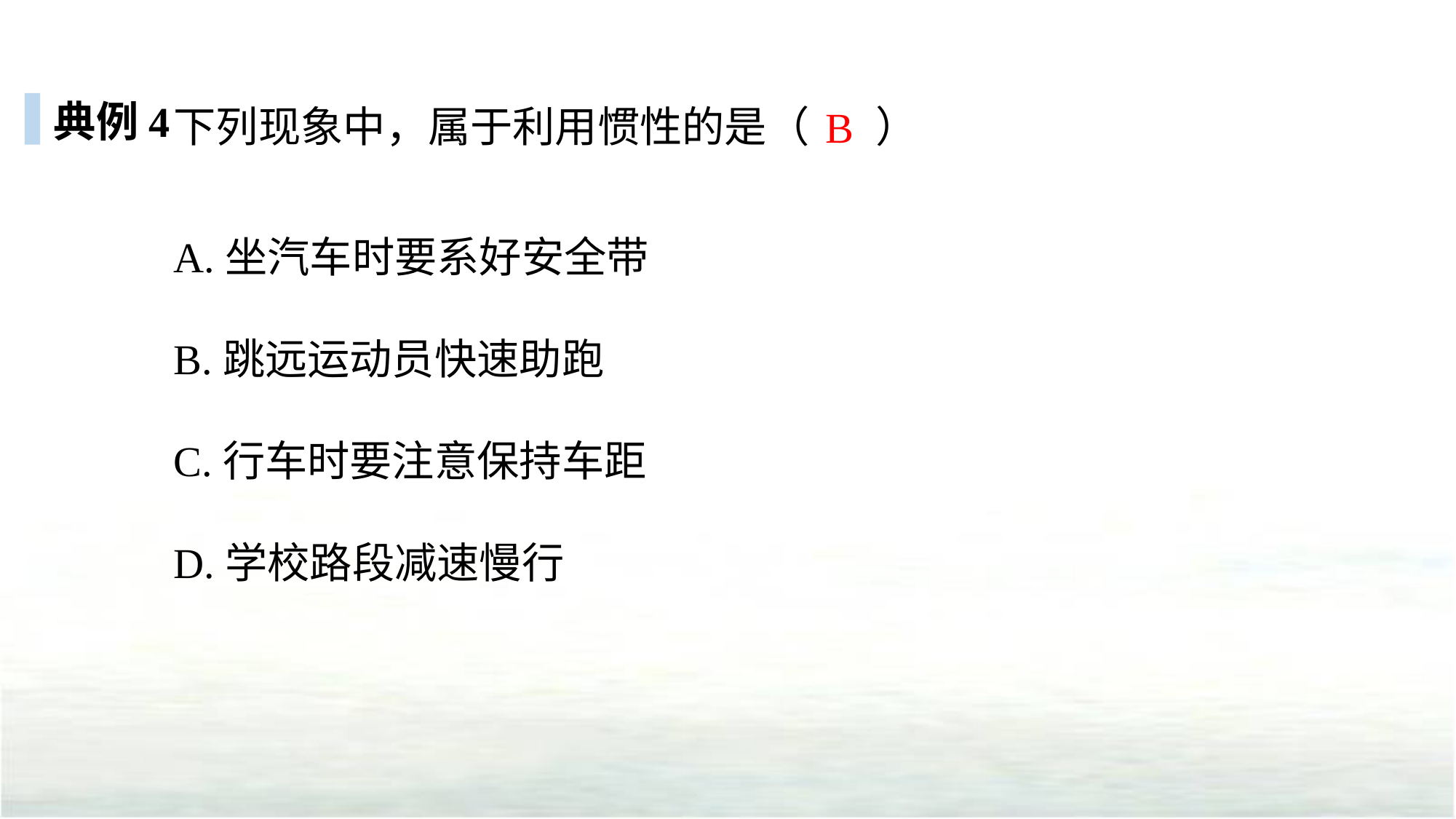

下列现象中，属于利用惯性的是（       ）
典例4

B
A.坐汽车时要系好安全带
B.跳远运动员快速助跑
C.行车时要注意保持车距
D.学校路段减速慢行